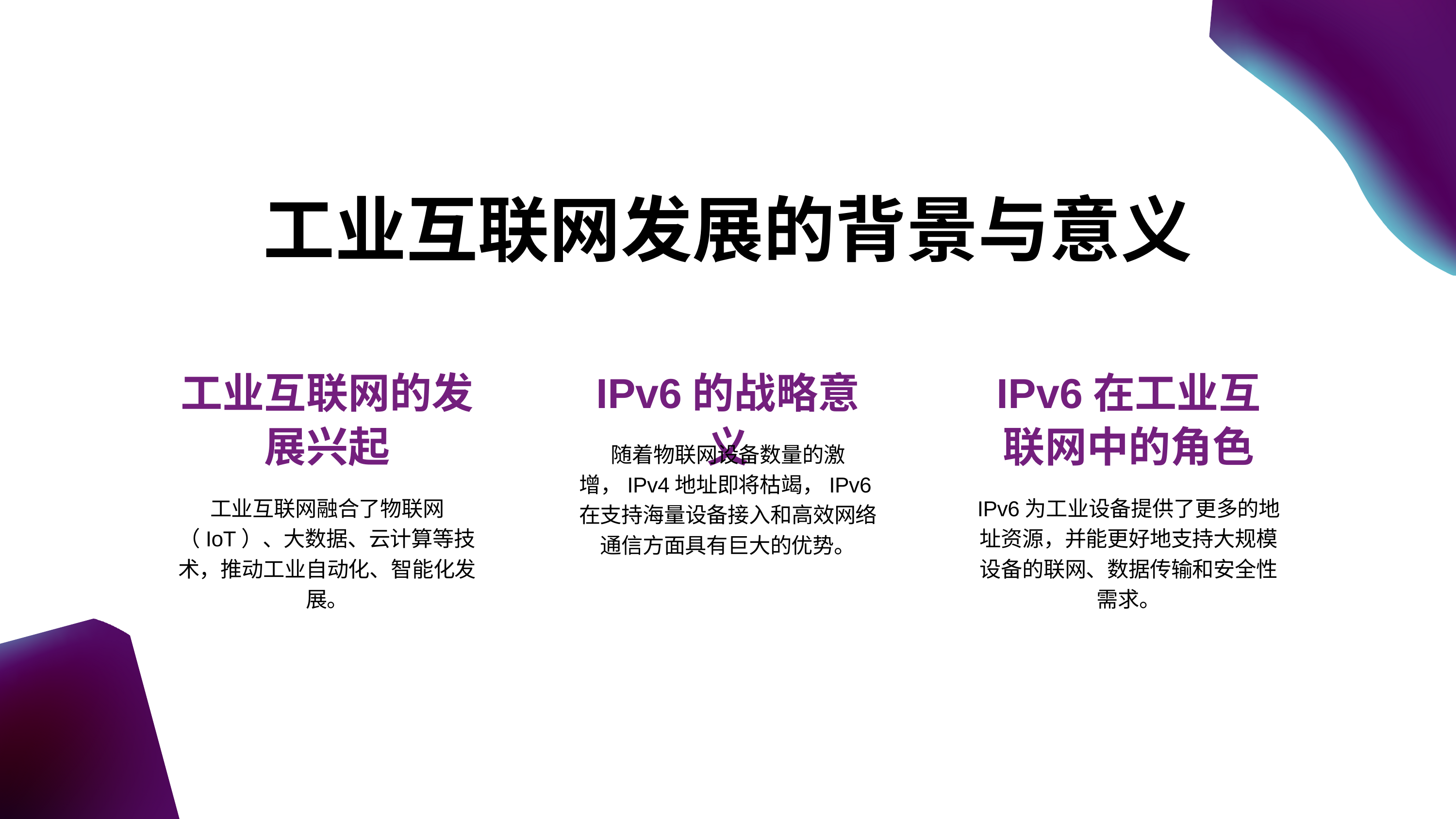

工业互联网发展的背景与意义
工业互联网的发展兴起
工业互联网融合了物联网（IoT）、大数据、云计算等技术，推动工业自动化、智能化发展。
IPv6的战略意义
随着物联网设备数量的激增，IPv4地址即将枯竭，IPv6在支持海量设备接入和高效网络通信方面具有巨大的优势。
IPv6在工业互联网中的角色
IPv6为工业设备提供了更多的地址资源，并能更好地支持大规模设备的联网、数据传输和安全性需求。